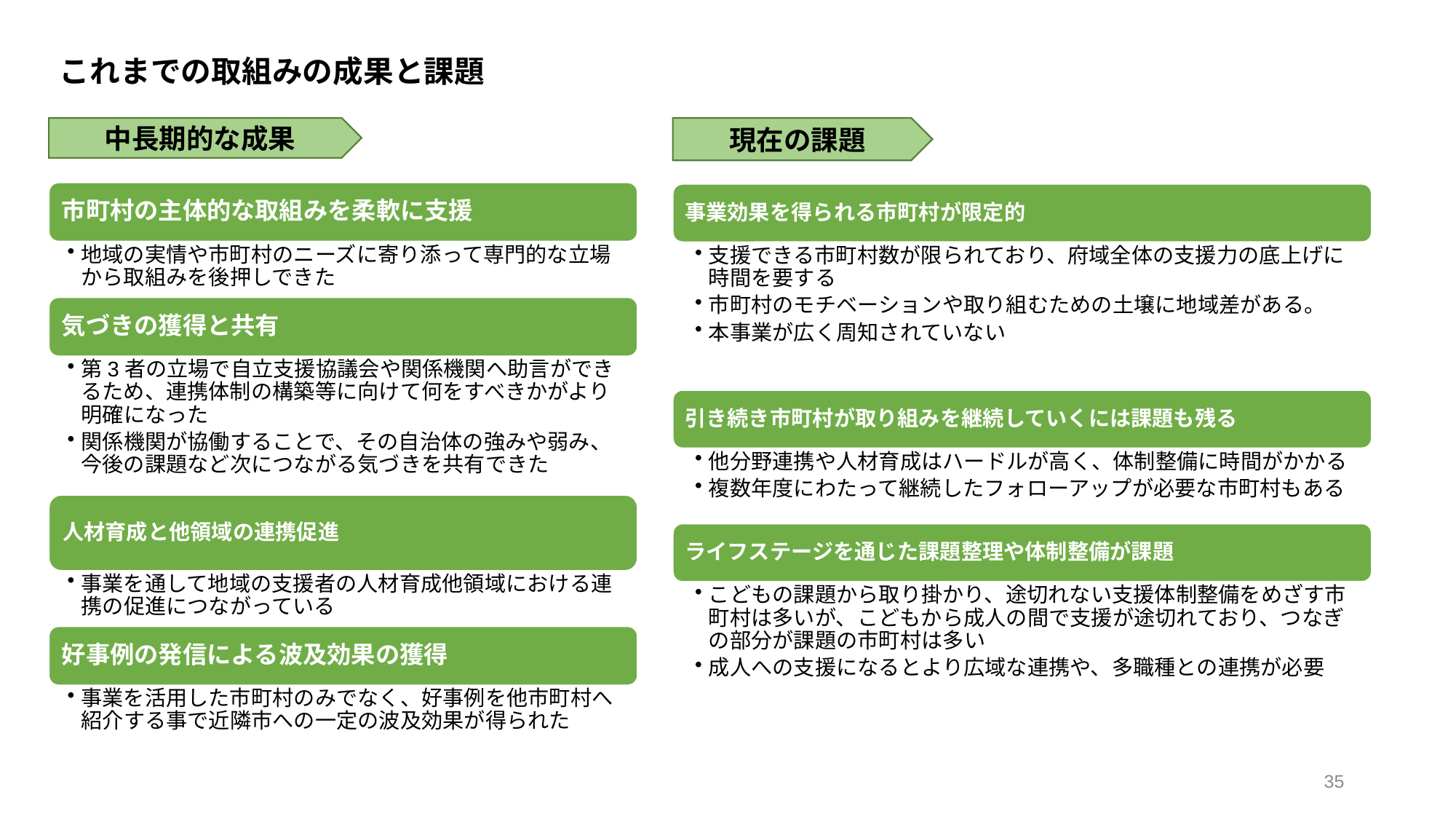

これまでの取組みの成果と課題
中長期的な成果
現在の課題
市町村の主体的な取組みを柔軟に支援
地域の実情や市町村のニーズに寄り添って専門的な立場から取組みを後押しできた
気づきの獲得と共有
第3者の立場で自立支援協議会や関係機関へ助言ができるため、連携体制の構築等に向けて何をすべきかがより明確になった
関係機関が協働することで、その自治体の強みや弱み、今後の課題など次につながる気づきを共有できた
人材育成と他領域の連携促進
事業を通して地域の支援者の人材育成他領域における連携の促進につながっている
好事例の発信による波及効果の獲得
事業を活用した市町村のみでなく、好事例を他市町村へ紹介する事で近隣市への一定の波及効果が得られた
事業効果を得られる市町村が限定的
支援できる市町村数が限られており、府域全体の支援力の底上げに時間を要する
市町村のモチベーションや取り組むための土壌に地域差がある。
本事業が広く周知されていない
引き続き市町村が取り組みを継続していくには課題も残る
他分野連携や人材育成はハードルが高く、体制整備に時間がかかる
複数年度にわたって継続したフォローアップが必要な市町村もある
ライフステージを通じた課題整理や体制整備が課題
こどもの課題から取り掛かり、途切れない支援体制整備をめざす市町村は多いが、こどもから成人の間で支援が途切れており、つなぎの部分が課題の市町村は多い
成人への支援になるとより広域な連携や、多職種との連携が必要
35